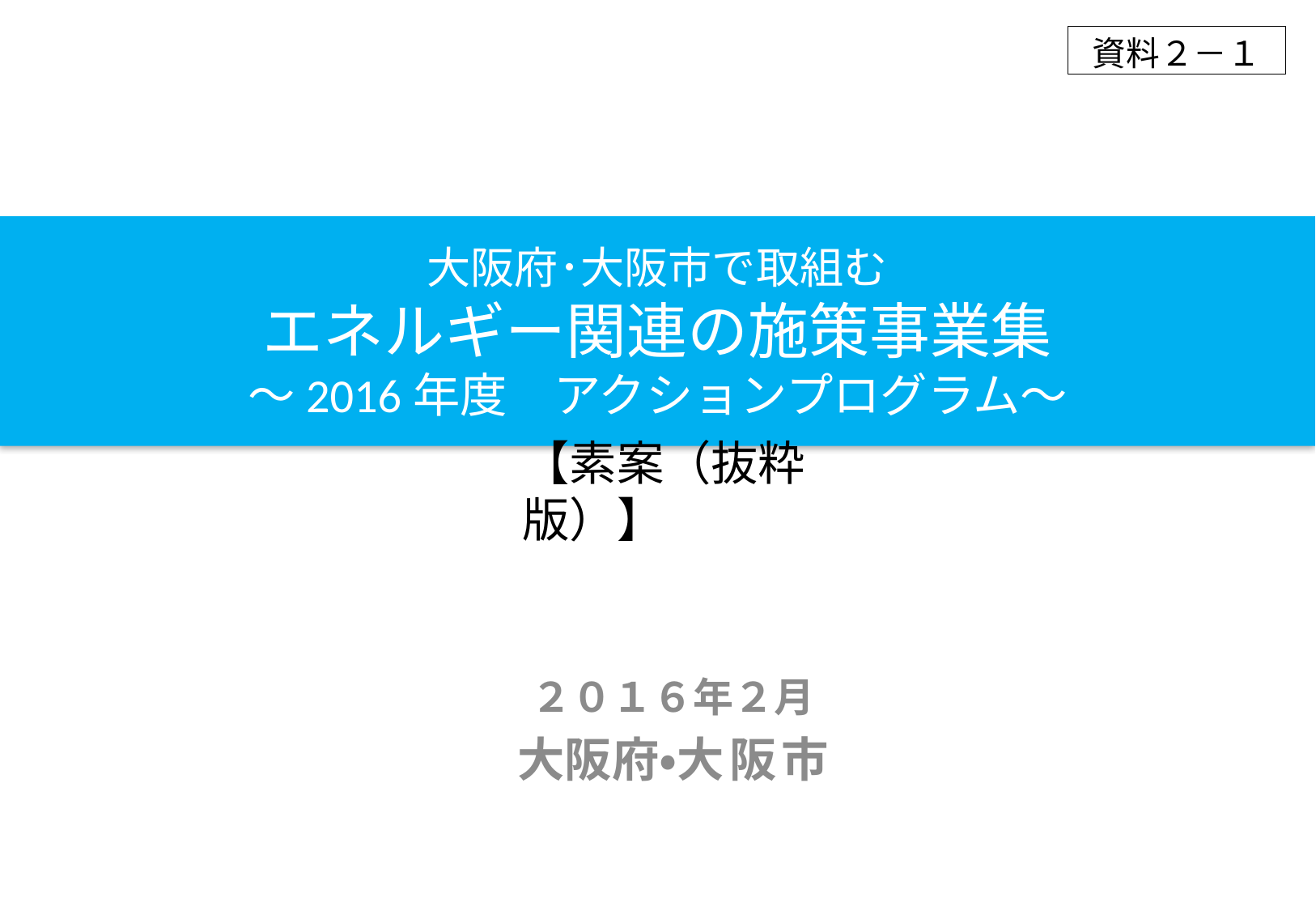

資料２－１
# 大阪府･大阪市で取組む エネルギー関連の施策事業集 ～2016年度　アクションプログラム～
【素案（抜粋版）】
２０１６年２月
大阪府・大阪市